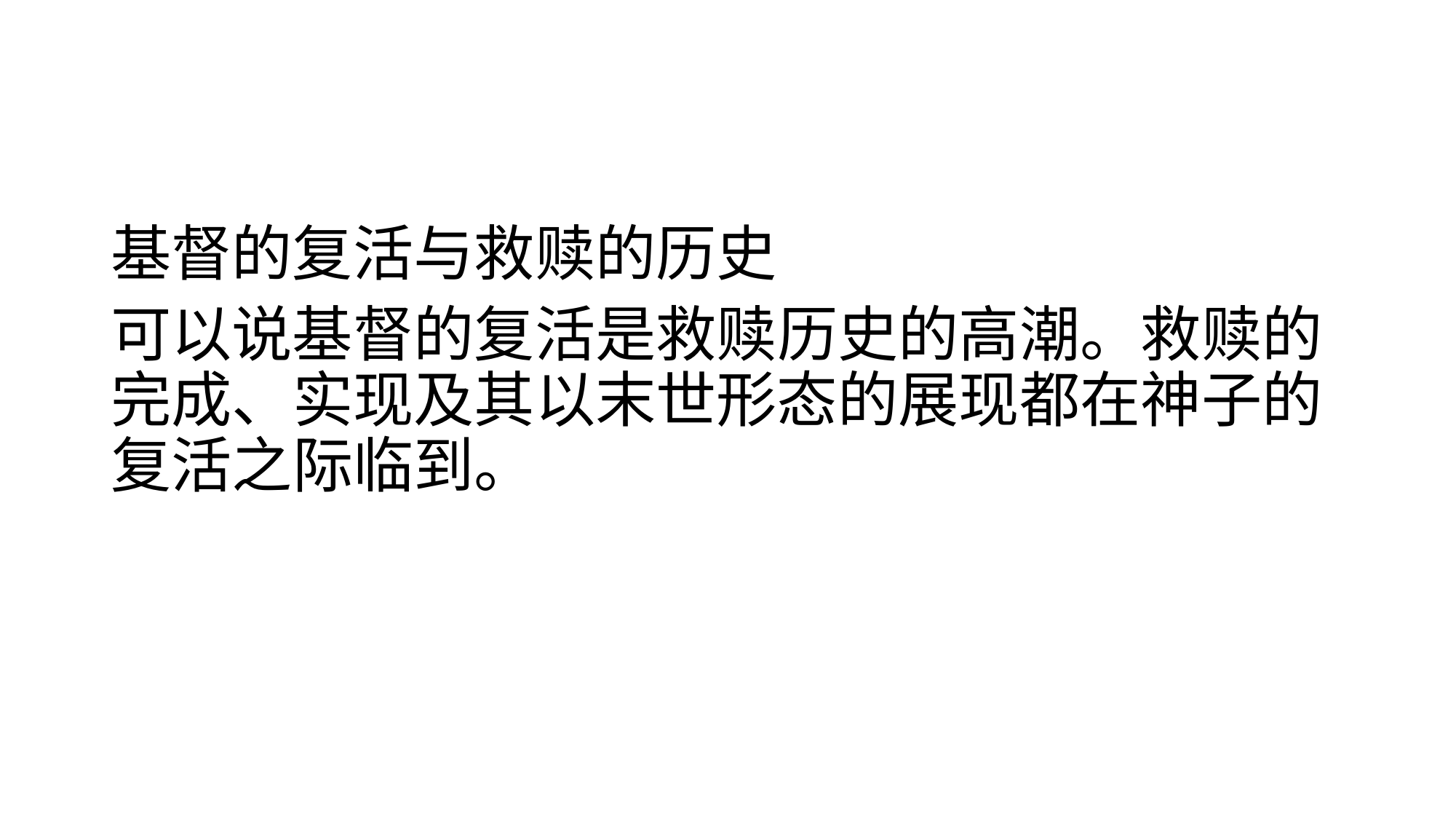

#
基督的复活与救赎的历史
可以说基督的复活是救赎历史的高潮。救赎的完成、实现及其以末世形态的展现都在神子的复活之际临到。